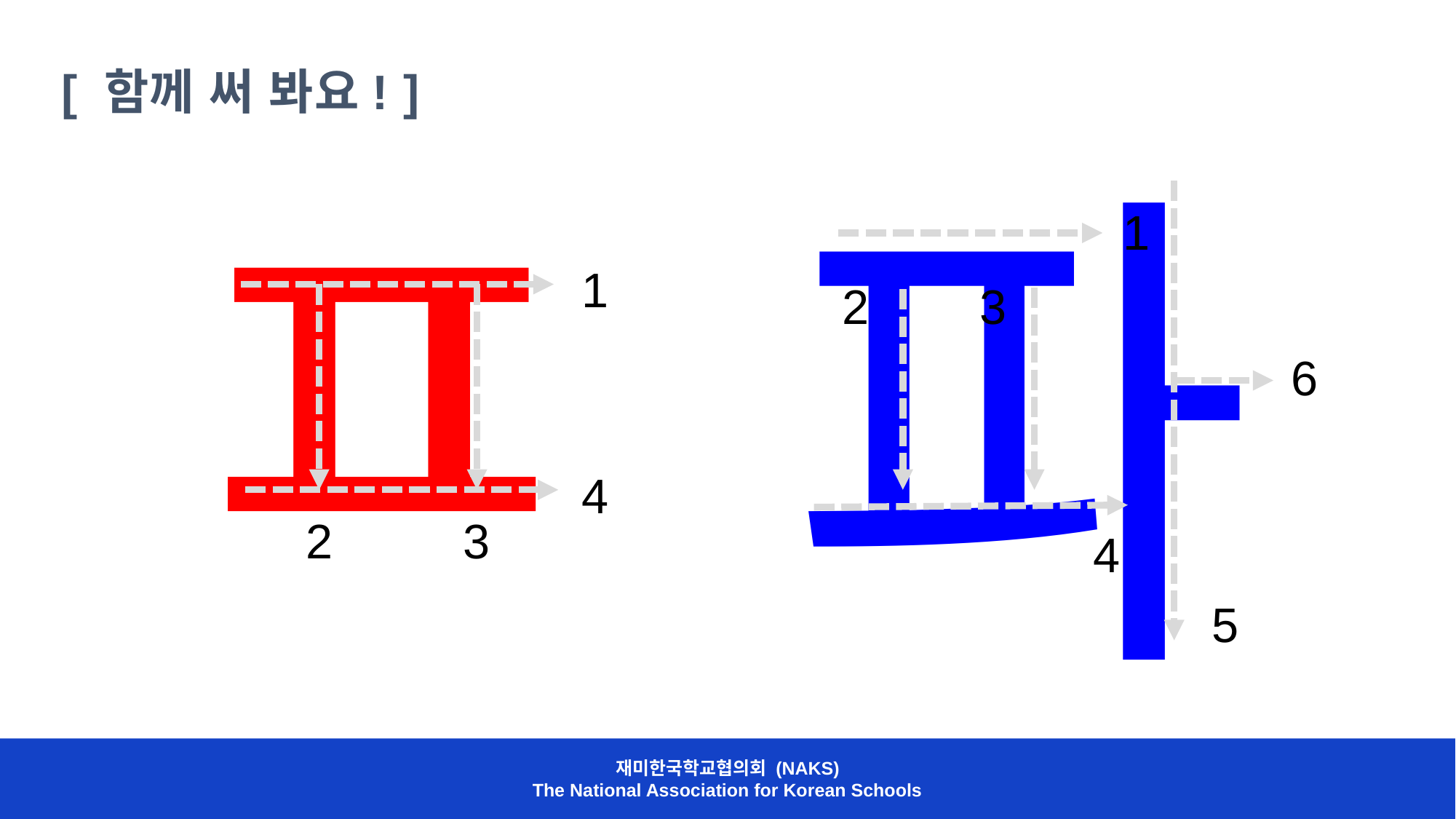

[ 함께 써 봐요! ]
ㅍ
파
1
1
2
3
6
4
2
3
4
5
재미한국학교협의회 (NAKS)
The National Association for Korean Schools